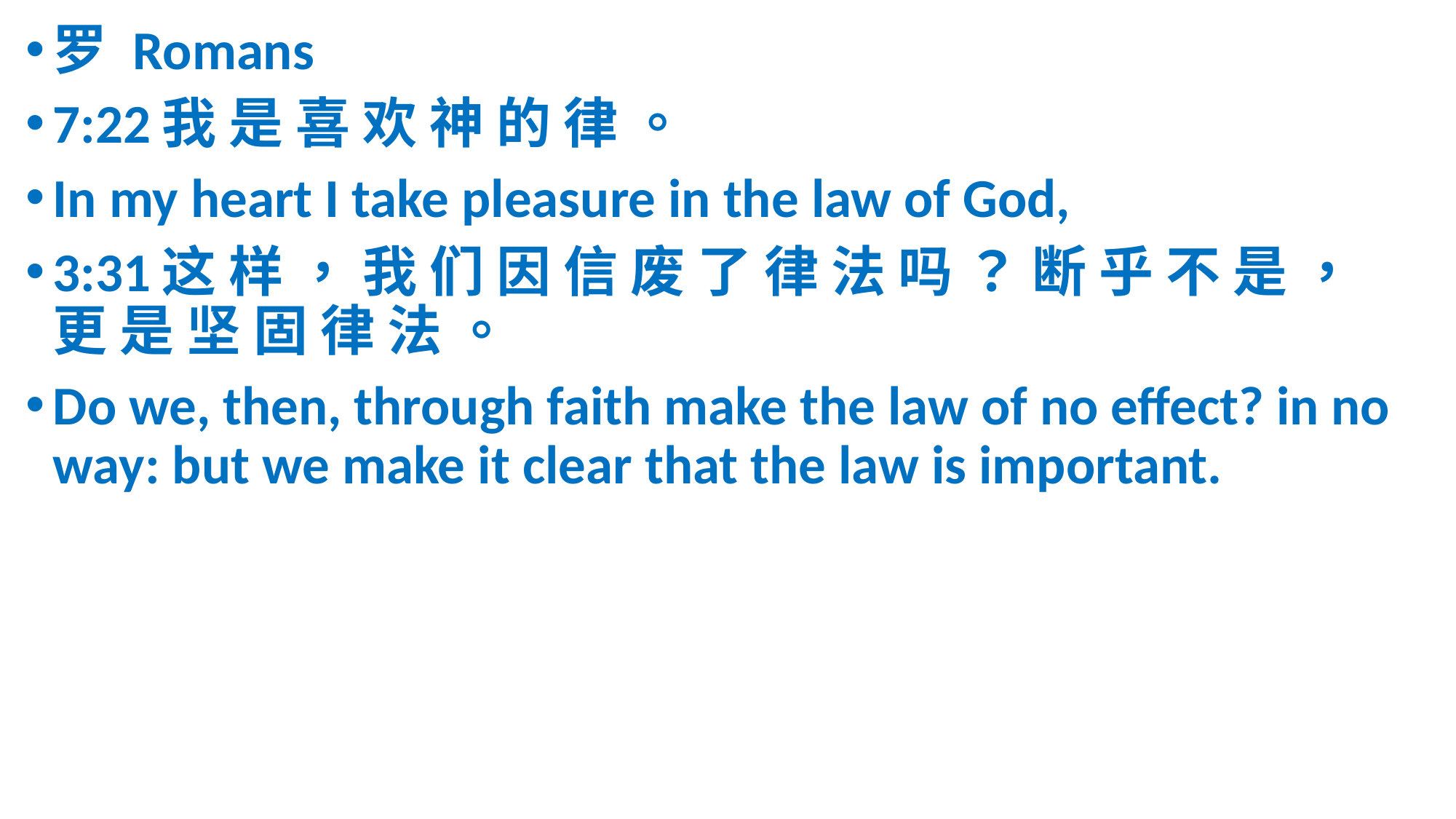

罗 Romans
7:22	我 是 喜 欢 神 的 律 。
In my heart I take pleasure in the law of God,
3:31	这 样 ， 我 们 因 信 废 了 律 法 吗 ？ 断 乎 不 是 ， 更 是 坚 固 律 法 。
Do we, then, through faith make the law of no effect? in no way: but we make it clear that the law is important.